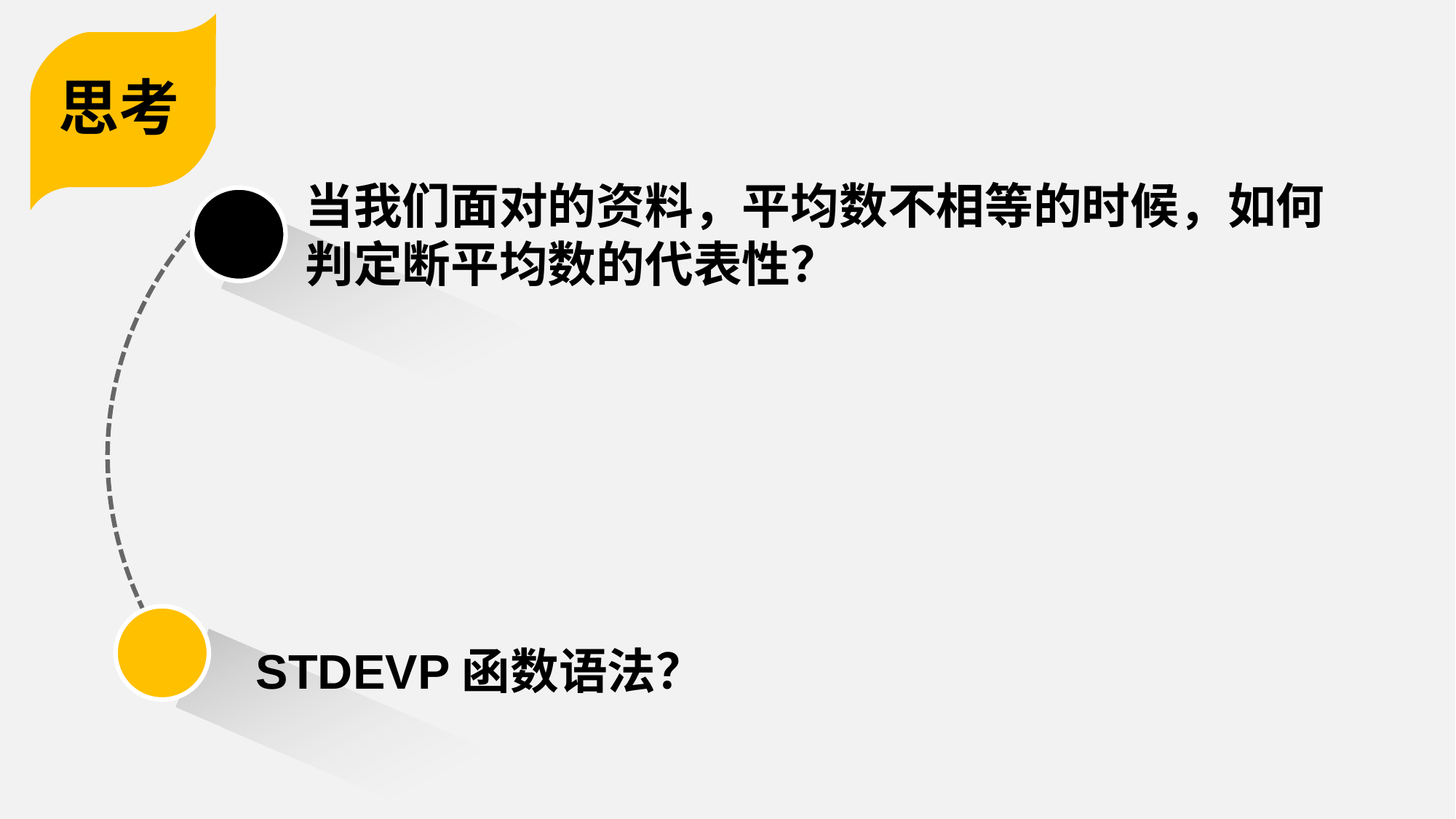

思考

当我们面对的资料，平均数不相等的时候，如何
判定断平均数的代表性？

STDEVP函数语法？